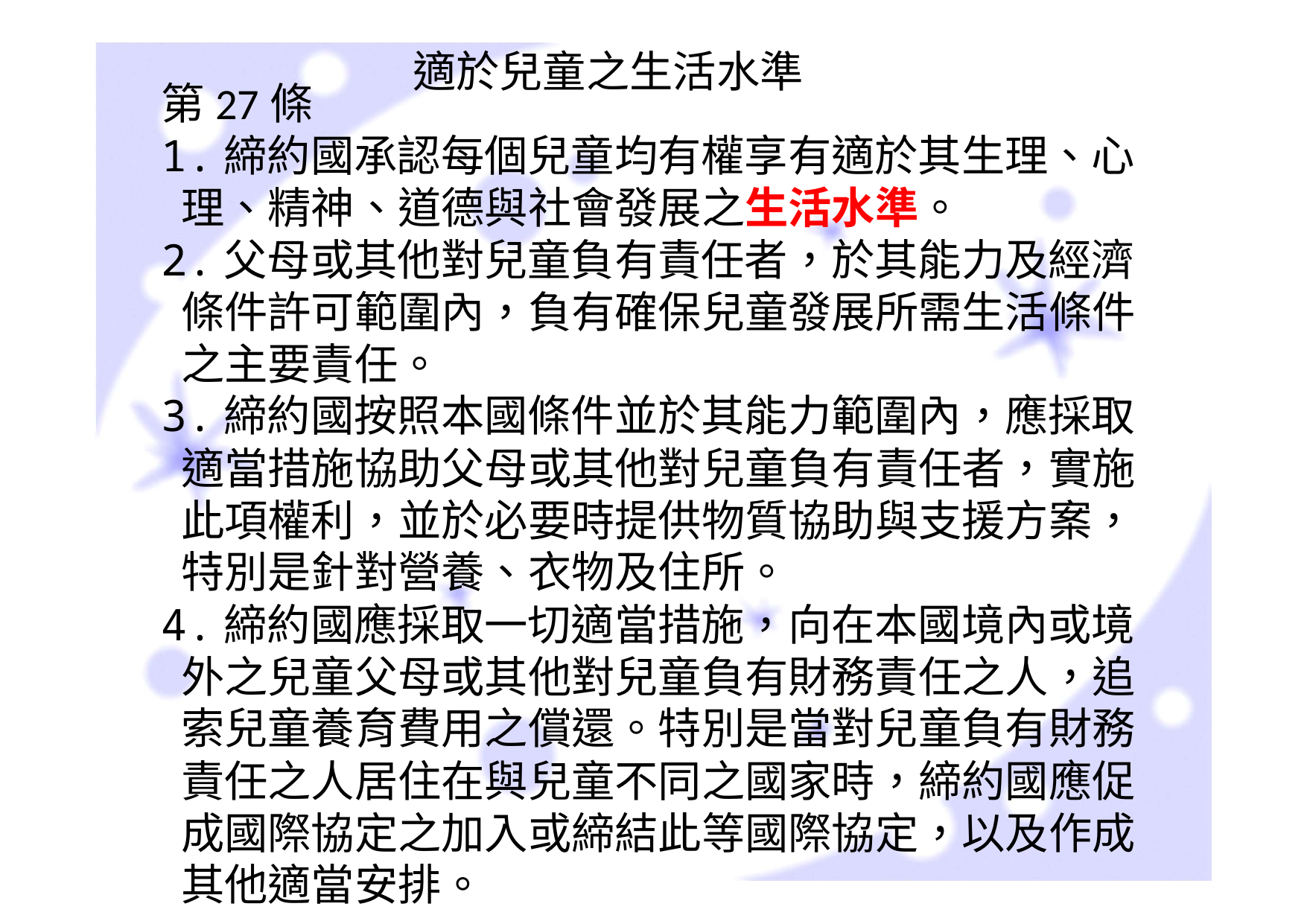

適於兒童之生活水準
第27條
1.締約國承認每個兒童均有權享有適於其生理、心理、精神、道德與社會發展之生活水準。
2.父母或其他對兒童負有責任者，於其能力及經濟條件許可範圍內，負有確保兒童發展所需生活條件之主要責任。
3.締約國按照本國條件並於其能力範圍內，應採取適當措施協助父母或其他對兒童負有責任者，實施此項權利，並於必要時提供物質協助與支援方案，特別是針對營養、衣物及住所。
4.締約國應採取一切適當措施，向在本國境內或境外之兒童父母或其他對兒童負有財務責任之人，追索兒童養育費用之償還。特別是當對兒童負有財務責任之人居住在與兒童不同之國家時，締約國應促成國際協定之加入或締結此等國際協定，以及作成其他適當安排。